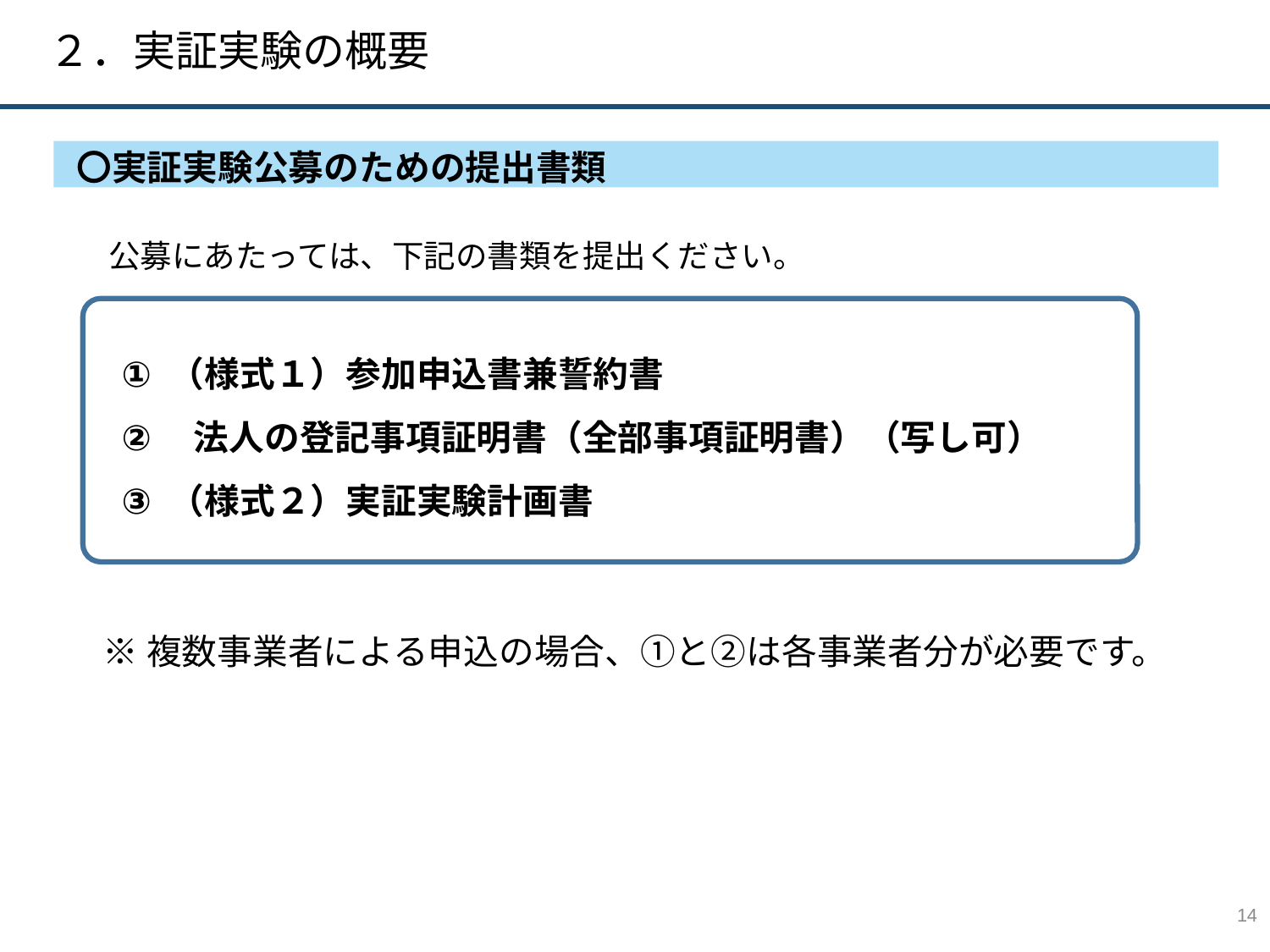

２．実証実験の概要
〇実証実験公募のための提出書類

　公募にあたっては、下記の書類を提出ください。

（様式１）参加申込書兼誓約書
  法人の登記事項証明書（全部事項証明書）（写し可）
（様式２）実証実験計画書
※複数事業者による申込の場合、①と②は各事業者分が必要です。
14